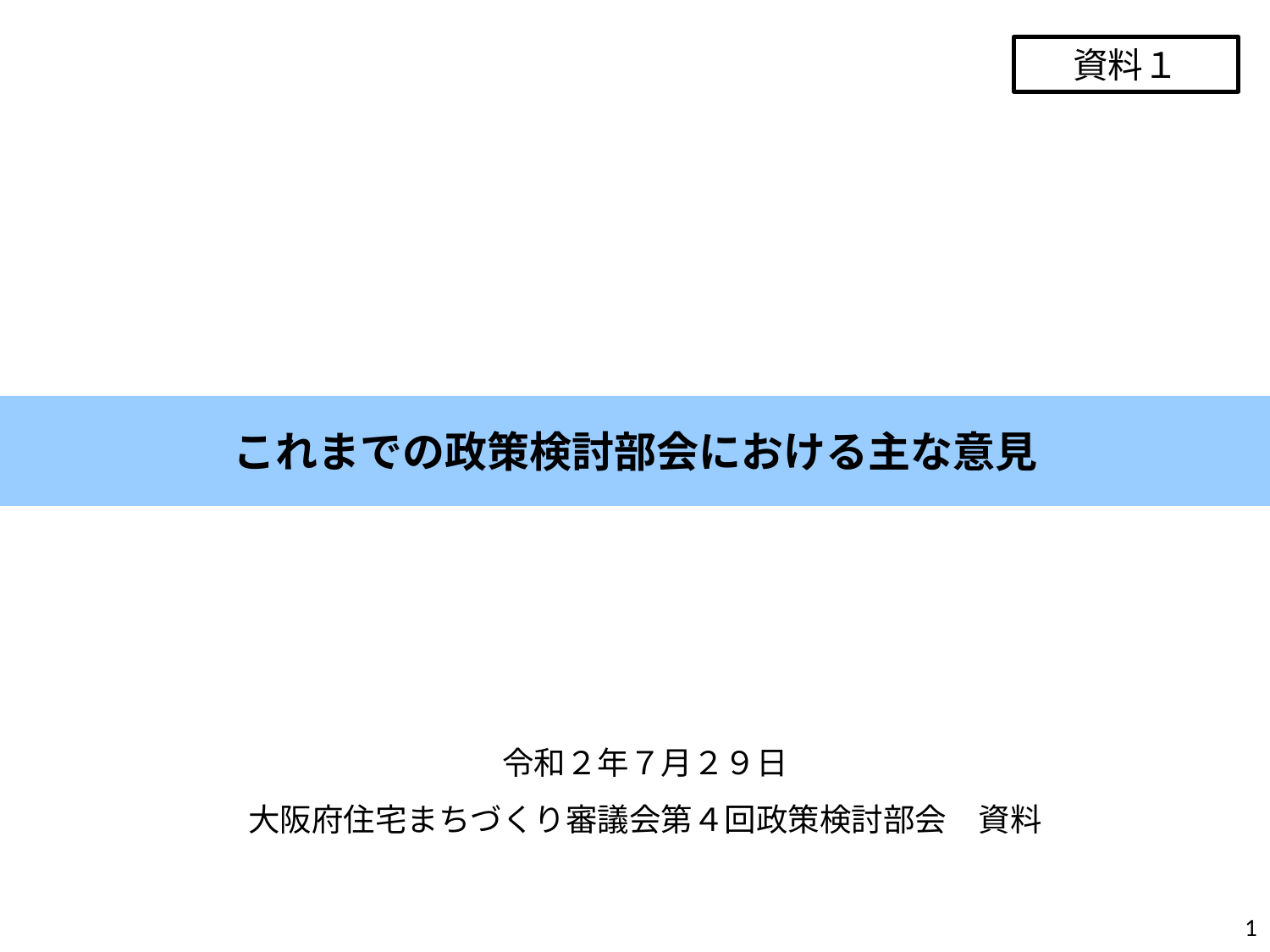

資料１
これまでの政策検討部会における主な意見
令和２年７月２９日
大阪府住宅まちづくり審議会第４回政策検討部会　資料
1